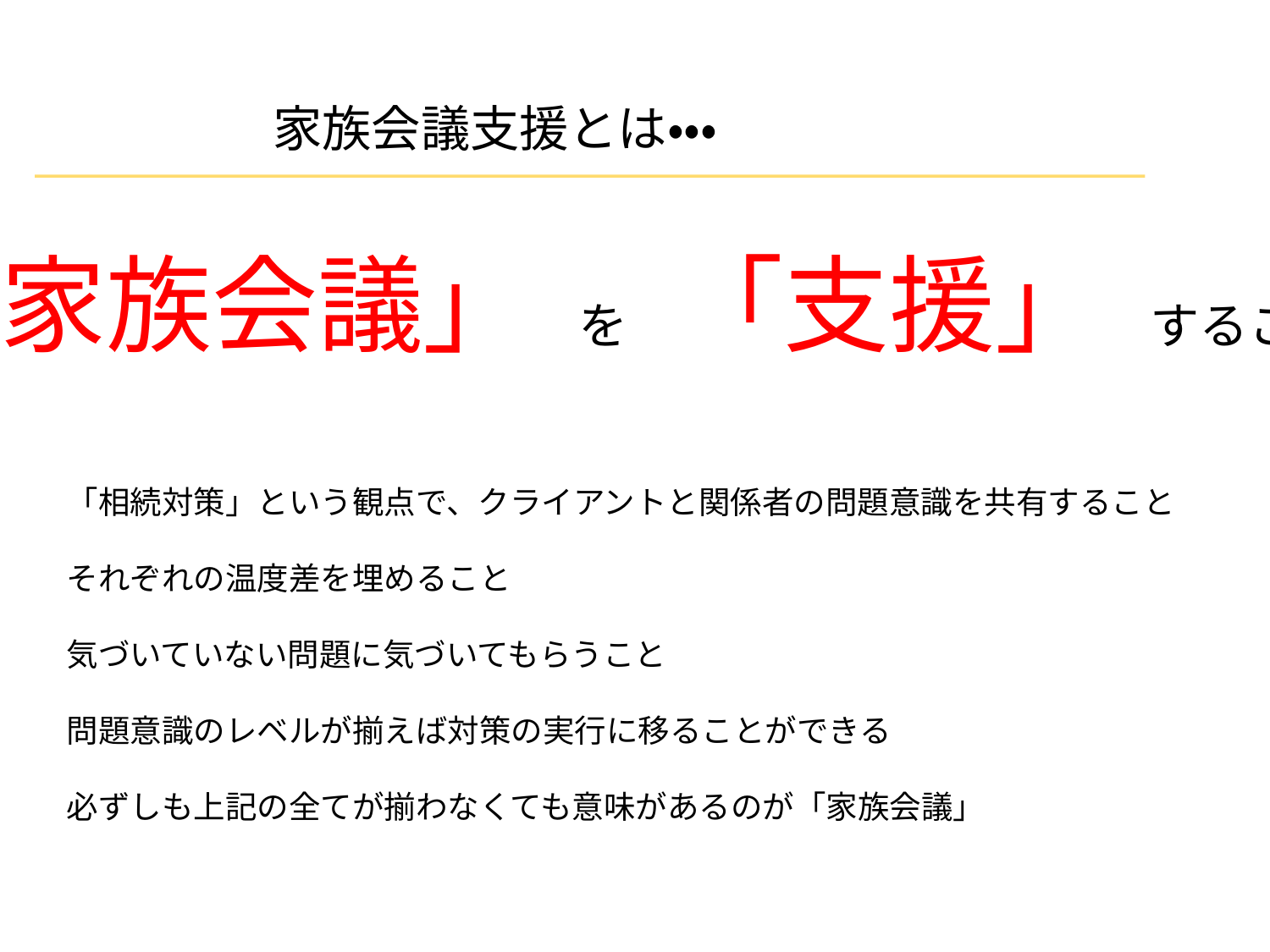

家族会議支援とは・・・
「家族会議」　を　「支援」　すること
「相続対策」という観点で、クライアントと関係者の問題意識を共有すること

それぞれの温度差を埋めること

気づいていない問題に気づいてもらうこと

問題意識のレベルが揃えば対策の実行に移ることができる

必ずしも上記の全てが揃わなくても意味があるのが「家族会議」